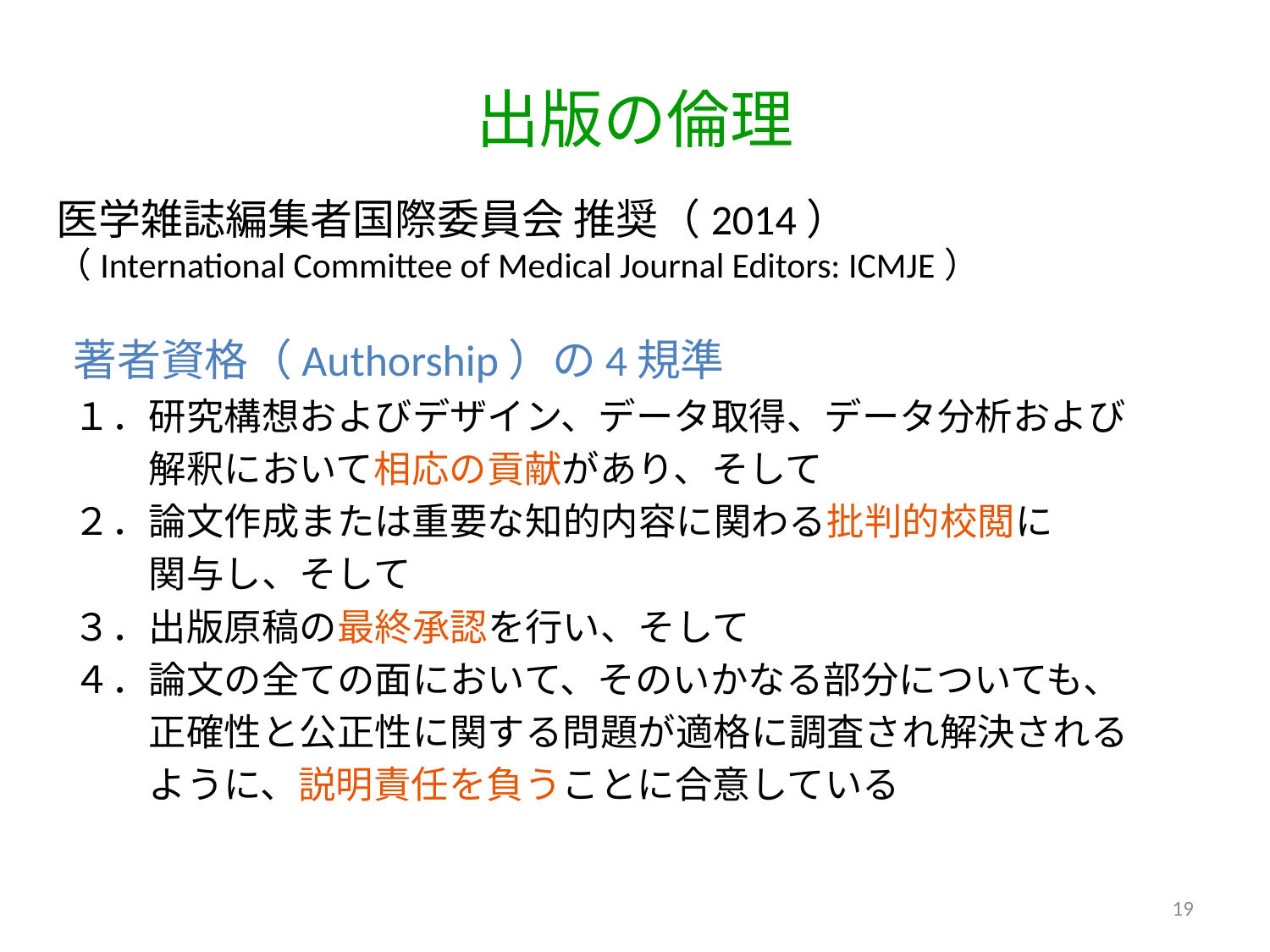

# 出版の倫理
医学雑誌編集者国際委員会 推奨（2014）
（International Committee of Medical Journal Editors: ICMJE）
著者資格（Authorship）の4規準
１．研究構想およびデザイン、データ取得、データ分析および
　　解釈において相応の貢献があり、そして
２．論文作成または重要な知的内容に関わる批判的校閲に
　　関与し、そして
３．出版原稿の最終承認を行い、そして
４．論文の全ての面において、そのいかなる部分についても、
　　正確性と公正性に関する問題が適格に調査され解決される
　　ように、説明責任を負うことに合意している
19